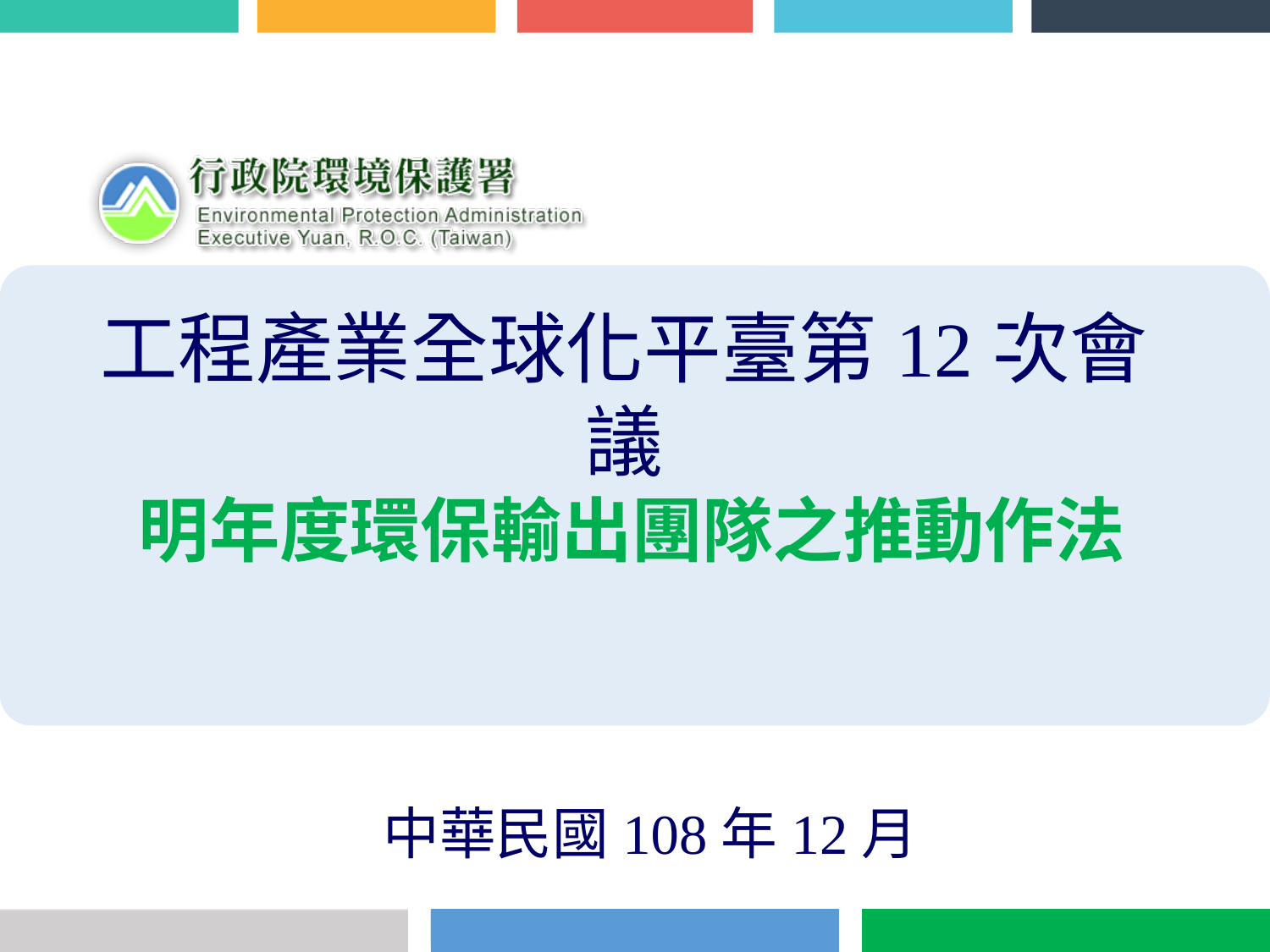

# 工程產業全球化平臺第12次會議 明年度環保輸出團隊之推動作法
中華民國108年12月